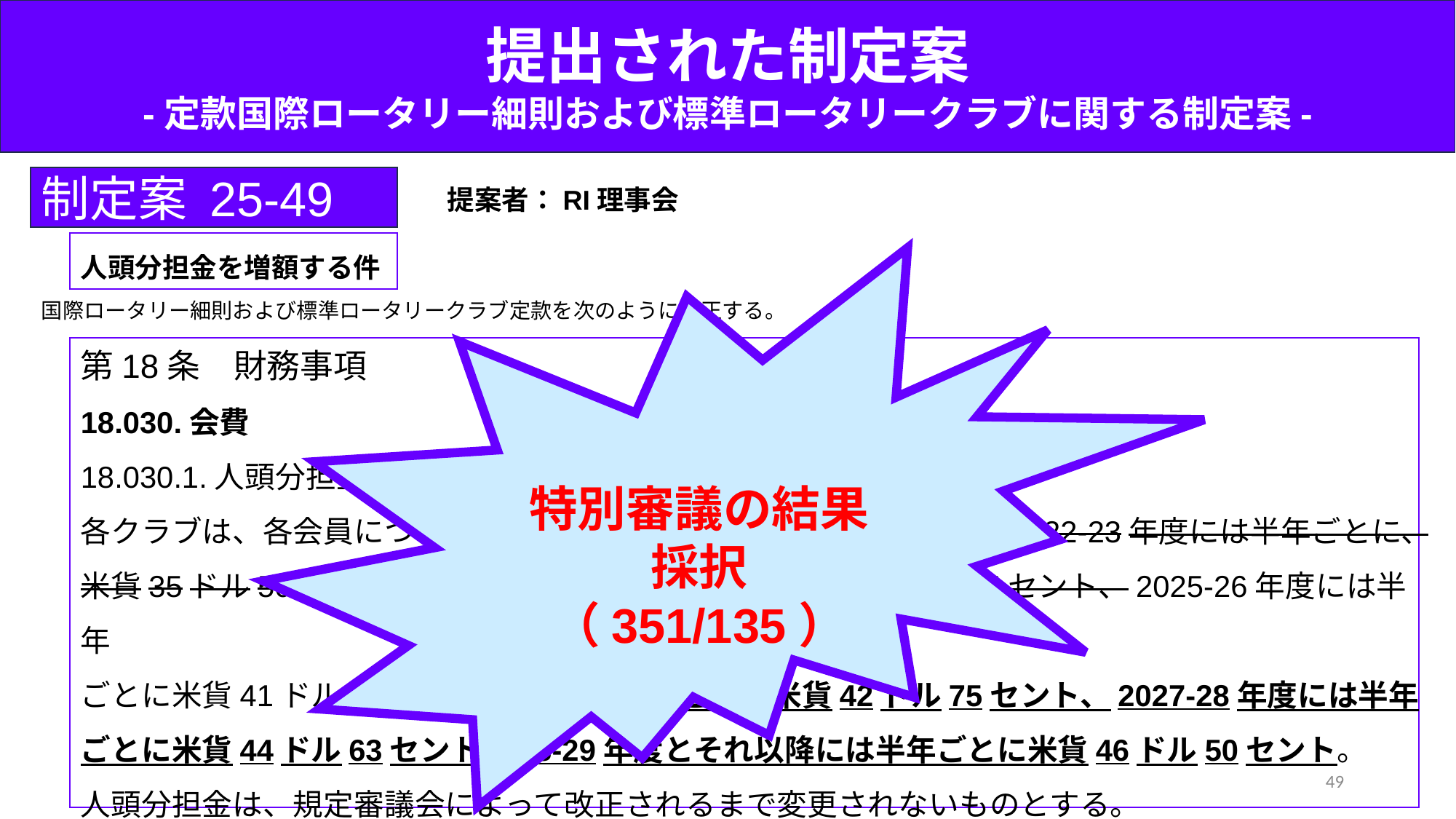

提出された制定案
-定款国際ロータリー細則および標準ロータリークラブに関する制定案-
制定案 25-49
提案者：RI理事会

人頭分担金を増額する件

特別審議の結果
採択
（351/135）
国際ロータリー細則および標準ロータリークラブ定款を次のように改正する。
第18条　財務事項
18.030.会費
18.030.1.人頭分担金
各クラブは、各会員につき、次のようにRIに人頭分担金を支払う。2022-23年度には半年ごとに、
米貨35ドル50セント、2023-24年には半年ごとに米貨39ドル25セント、2025-26年度には半年
ごとに米貨41ドル、2026-27年度には半年ごとに米貨42ドル75セント、2027-28年度には半年
ごとに米貨44ドル63セント、28-29年度とそれ以降には半年ごとに米貨46ドル50セント。
人頭分担金は、規定審議会によって改正されるまで変更されないものとする。

49